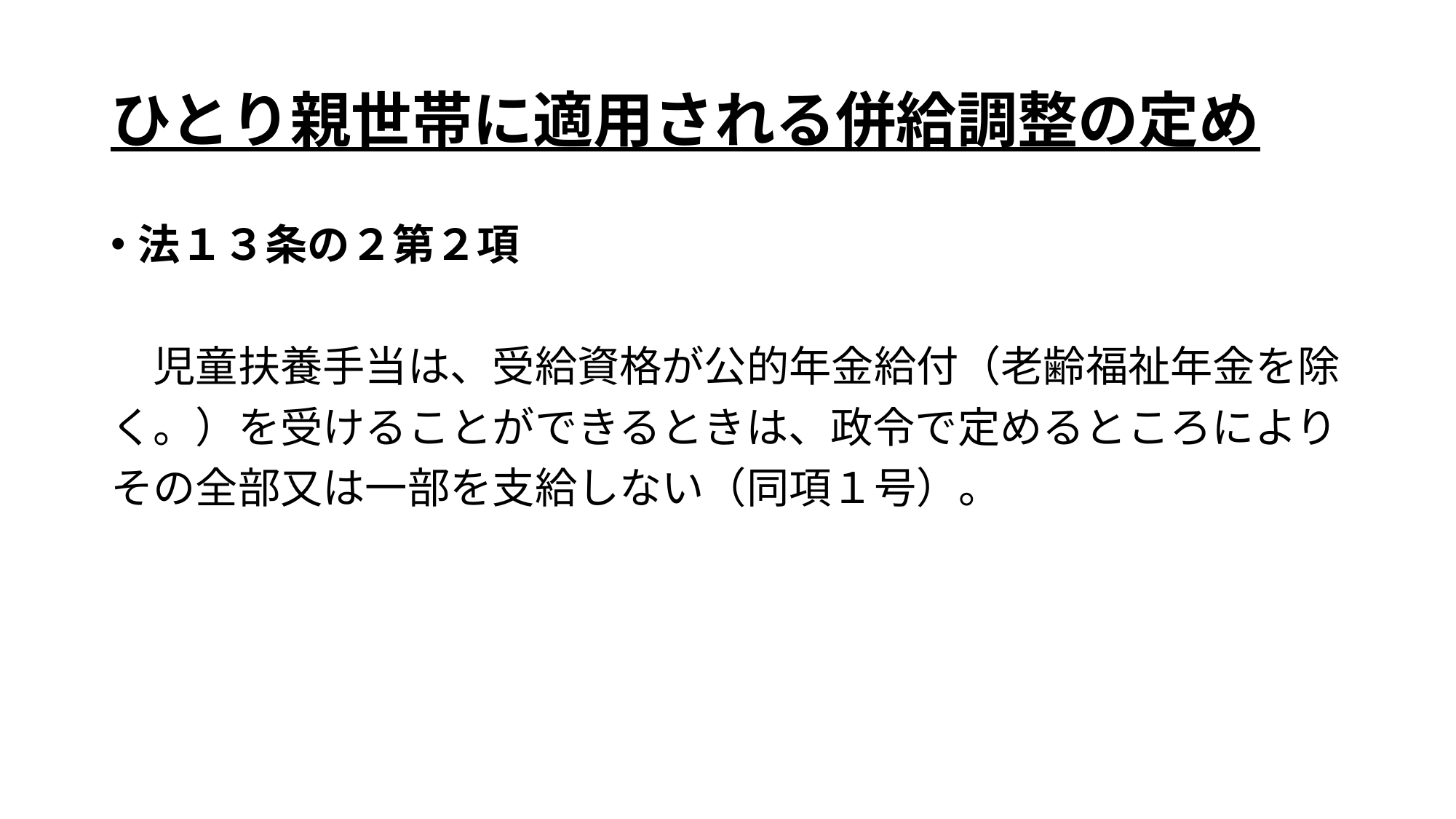

# ひとり親世帯に適用される併給調整の定め
法１３条の２第２項

　児童扶養手当は、受給資格が公的年金給付（老齢福祉年金を除
く。）を受けることができるときは、政令で定めるところにより
その全部又は一部を支給しない（同項１号）。